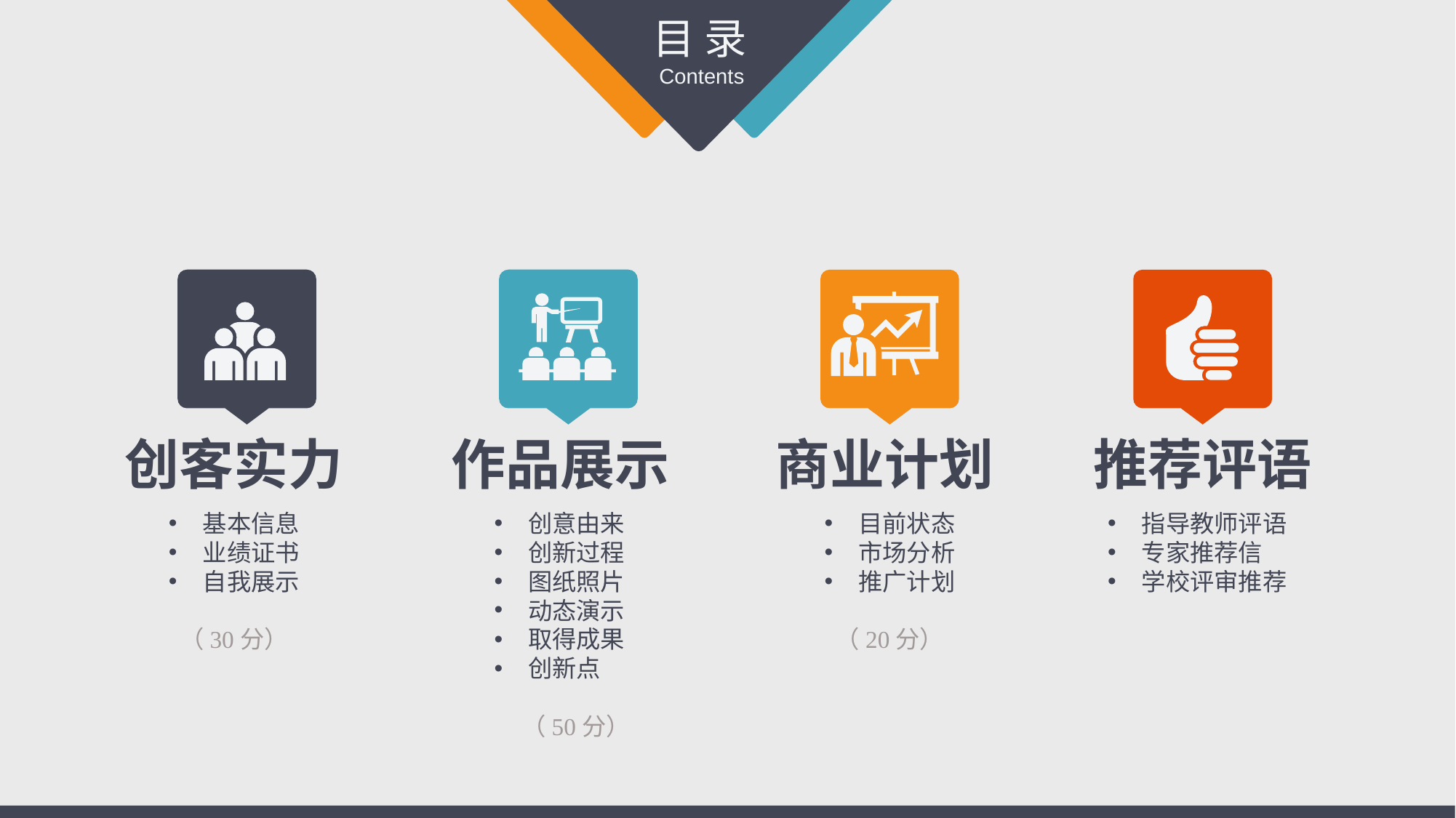

目 录
Contents

创客实力
作品展示
商业计划
推荐评语
基本信息
业绩证书
自我展示

（30分）
创意由来
创新过程
图纸照片
动态演示
取得成果
创新点

    （50分）
目前状态
市场分析
推广计划

（20分）
指导教师评语
专家推荐信
学校评审推荐